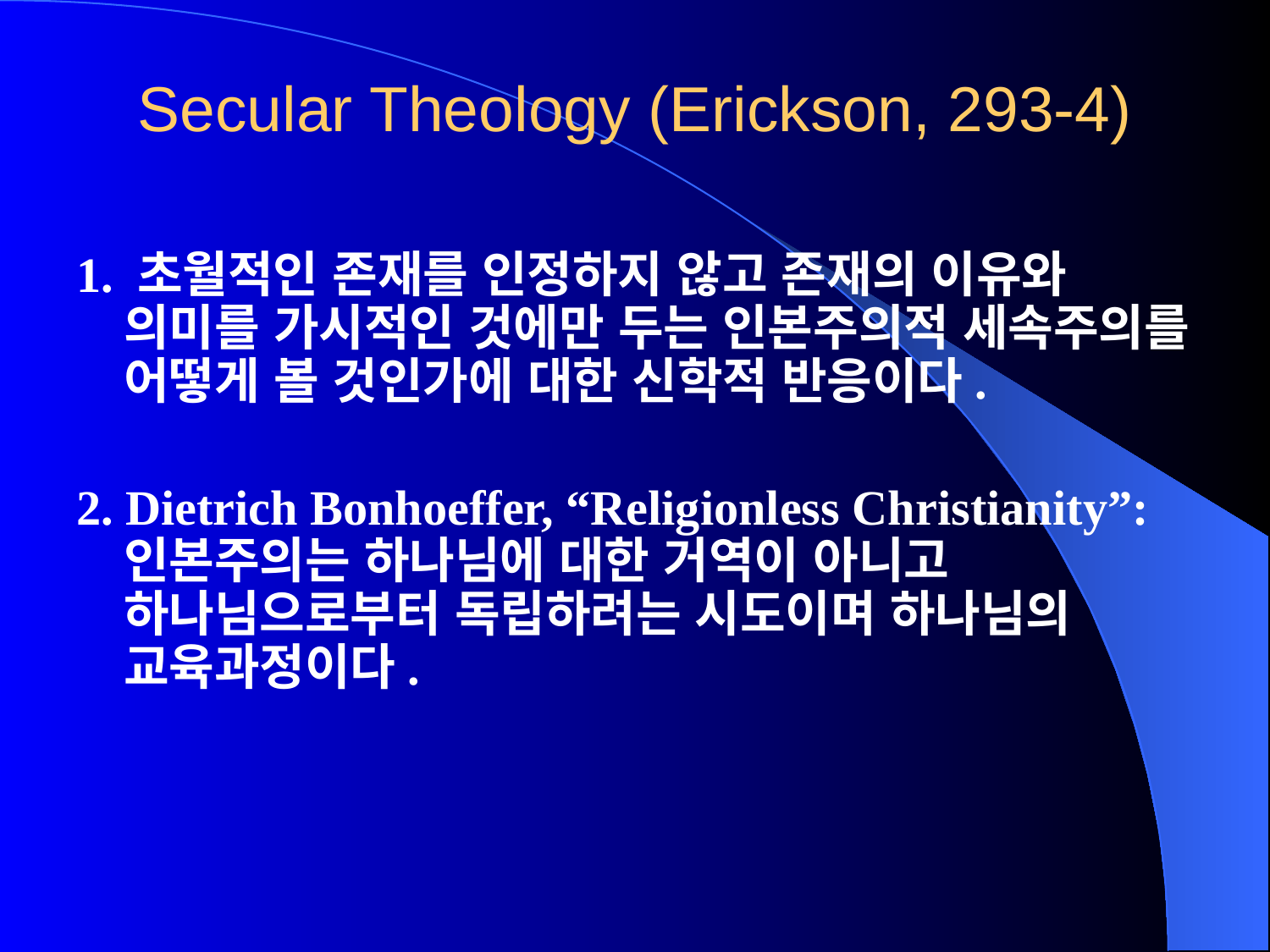

# Secular Theology (Erickson, 293-4)
1. 초월적인 존재를 인정하지 않고 존재의 이유와 의미를 가시적인 것에만 두는 인본주의적 세속주의를 어떻게 볼 것인가에 대한 신학적 반응이다.

2. Dietrich Bonhoeffer, “Religionless Christianity”: 인본주의는 하나님에 대한 거역이 아니고 하나님으로부터 독립하려는 시도이며 하나님의 교육과정이다.